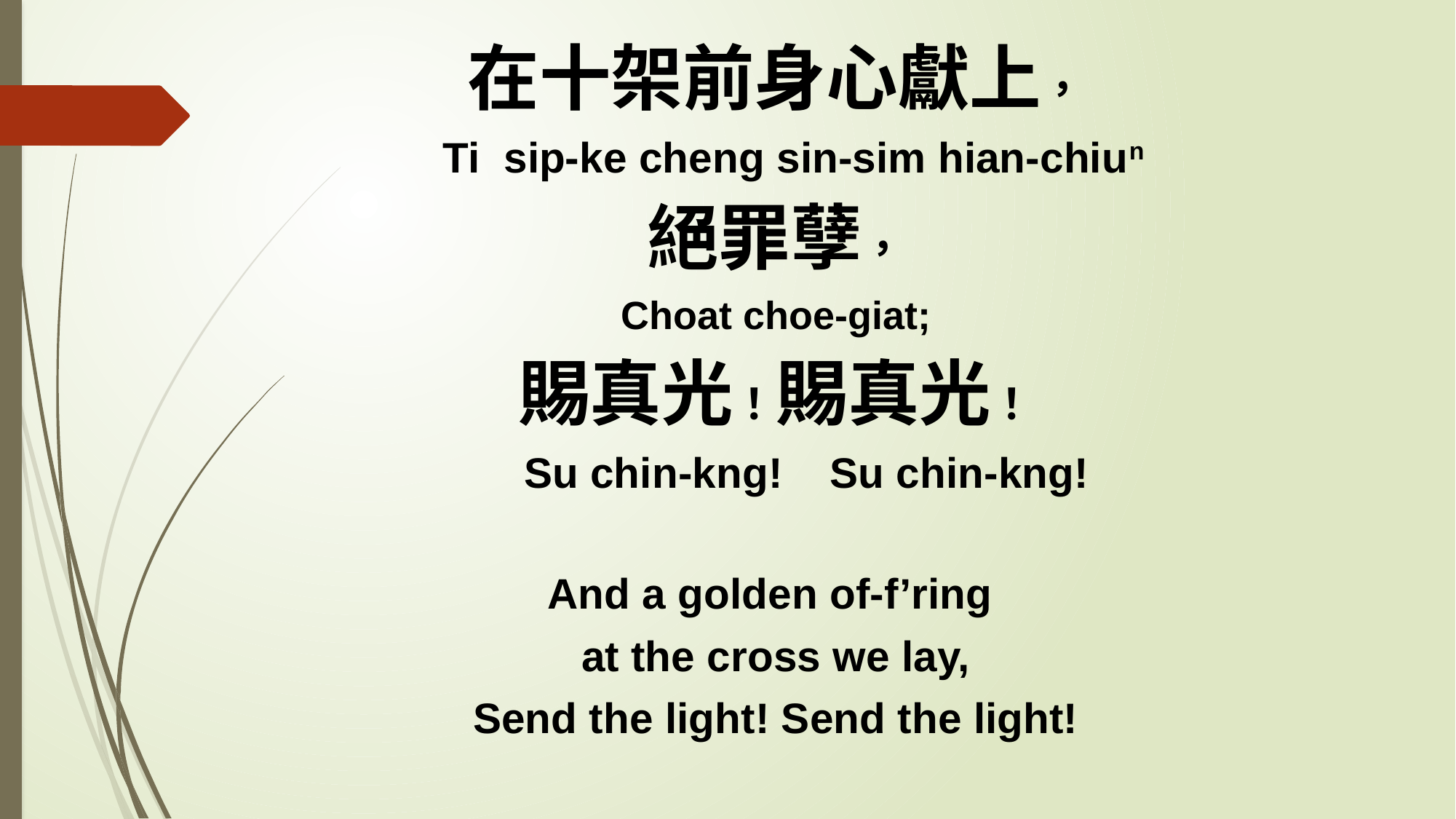

在十架前身心獻上，
    Ti  sip-ke cheng sin-sim hian-chiun
絕罪孽，
Choat choe-giat;
賜真光！賜真光！
                           Su chin-kng!    Su chin-kng!

And a golden of-f’ring
at the cross we lay,
Send the light! Send the light!